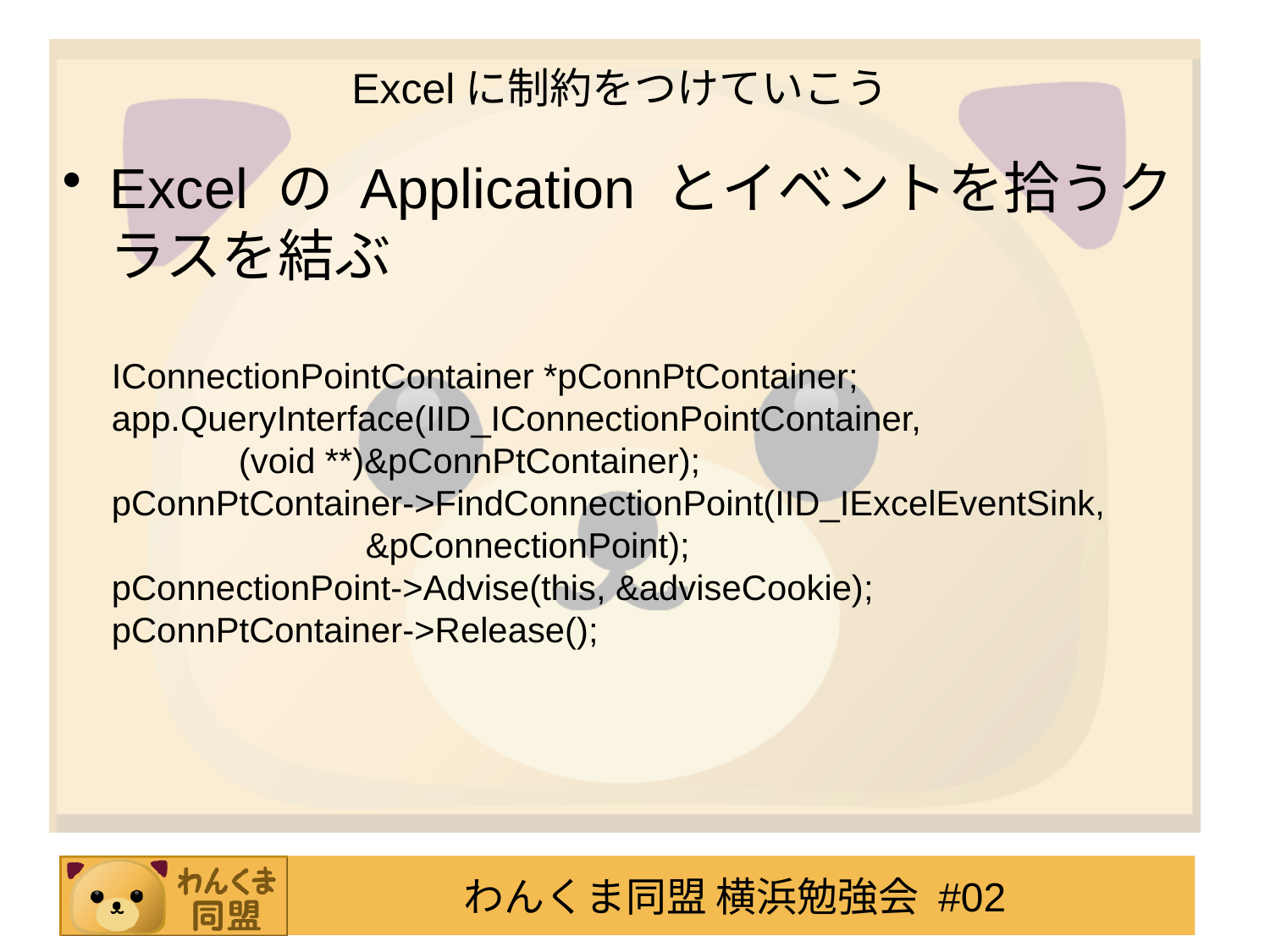

# Excelに制約をつけていこう
Excel の Application とイベントを拾うクラスを結ぶ
IConnectionPointContainer *pConnPtContainer;
app.QueryInterface(IID_IConnectionPointContainer,
	(void **)&pConnPtContainer);
pConnPtContainer->FindConnectionPoint(IID_IExcelEventSink,
		&pConnectionPoint);
pConnectionPoint->Advise(this, &adviseCookie);
pConnPtContainer->Release();